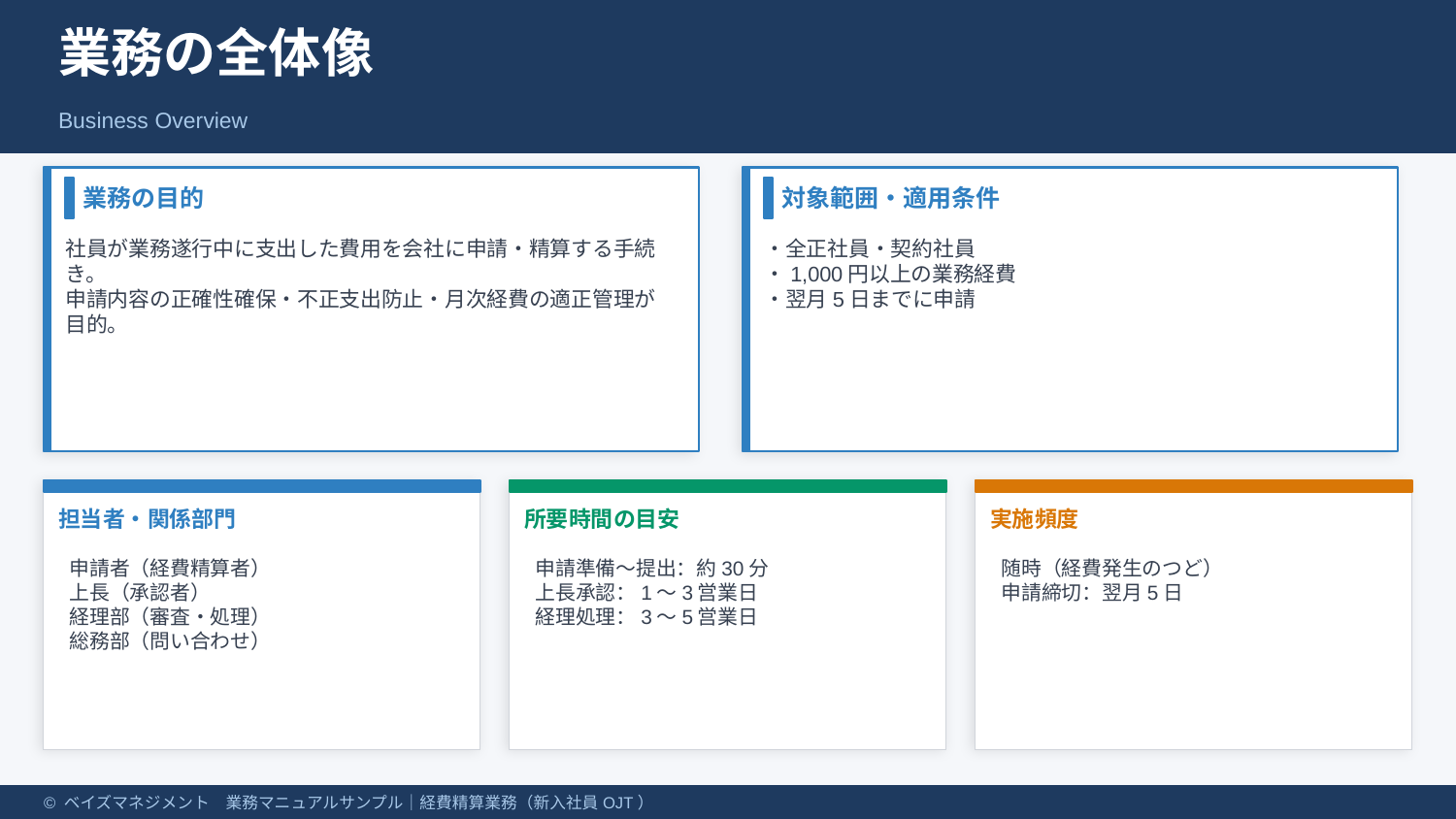

業務の全体像
Business Overview

業務の目的

対象範囲・適用条件
社員が業務遂行中に支出した費用を会社に申請・精算する手続き。
申請内容の正確性確保・不正支出防止・月次経費の適正管理が目的。
・全正社員・契約社員
・1,000円以上の業務経費
・翌月5日までに申請

担当者・関係部門
所要時間の目安
実施頻度
申請者（経費精算者）
上長（承認者）
経理部（審査・処理）
総務部（問い合わせ）
申請準備〜提出：約30分
上長承認：1〜3営業日
経理処理：3〜5営業日
随時（経費発生のつど）
申請締切：翌月5日

© ベイズマネジメント　業務マニュアルサンプル｜経費精算業務（新入社員OJT）